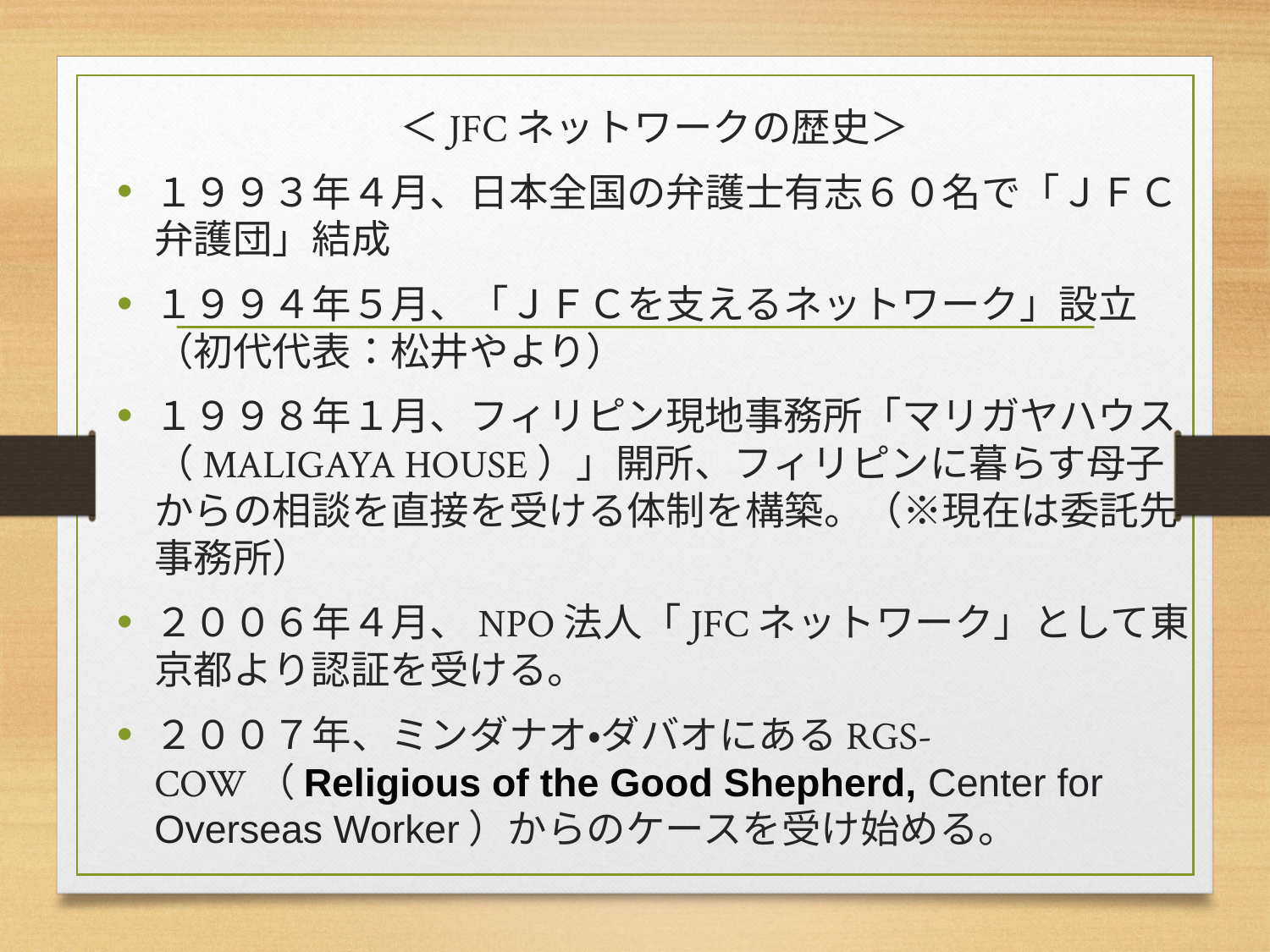

＜JFCネットワークの歴史＞
１９９３年４月、日本全国の弁護士有志６０名で「ＪＦＣ弁護団」結成
１９９４年５月、「ＪＦＣを支えるネットワーク」設立（初代代表：松井やより）
１９９８年１月、フィリピン現地事務所「マリガヤハウス（MALIGAYA HOUSE）」開所、フィリピンに暮らす母子からの相談を直接を受ける体制を構築。（※現在は委託先事務所）
２００６年４月、NPO法人「JFCネットワーク」として東京都より認証を受ける。
２００７年、ミンダナオ・ダバオにあるRGS-COW（Religious of the Good Shepherd, Center for Overseas Worker）からのケースを受け始める。